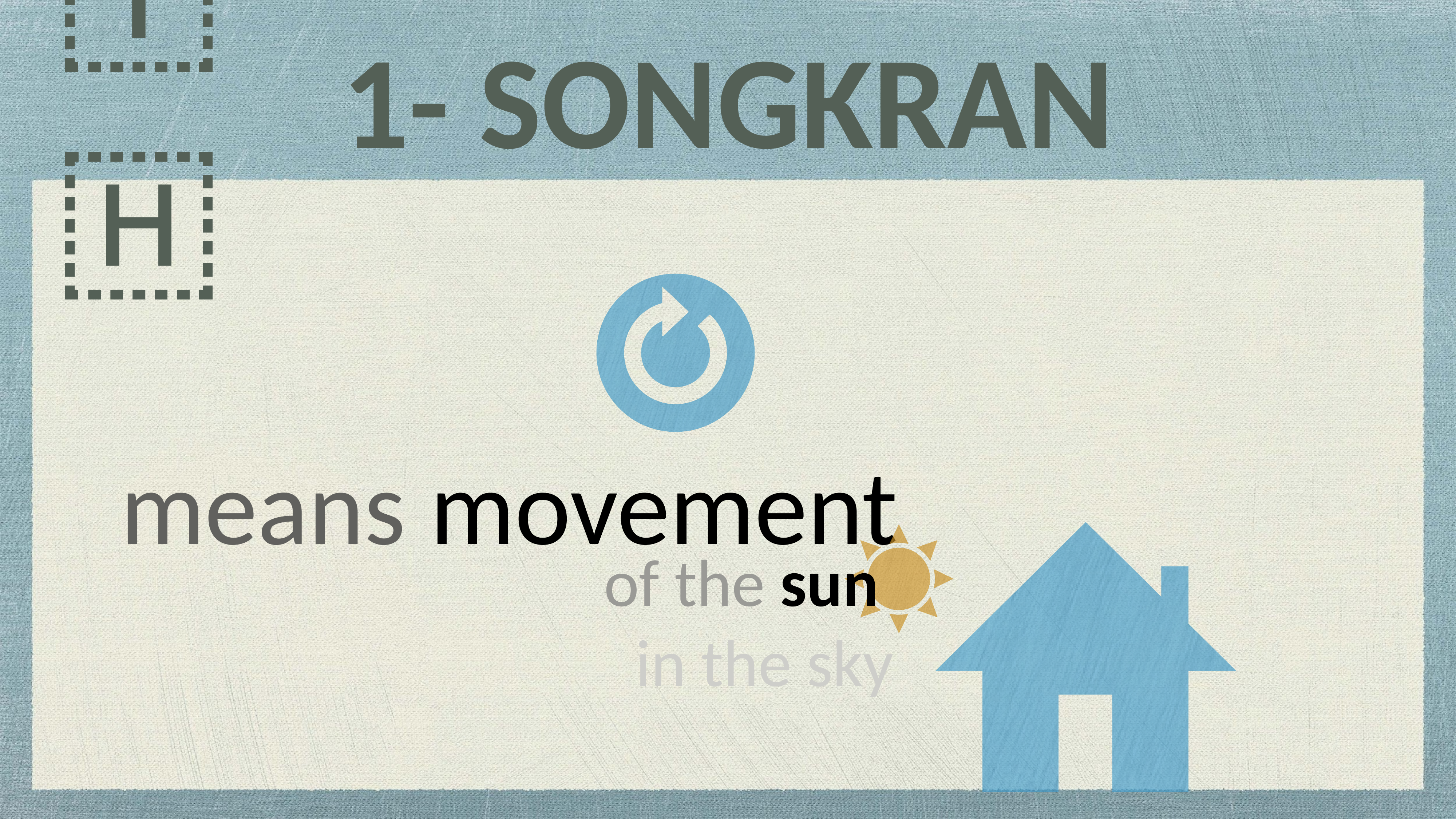

🇹🇭
# 1- SONGKRAN

means movement

of the sun
in the sky

至点
じゃないが
同じ意味
みたい
です。